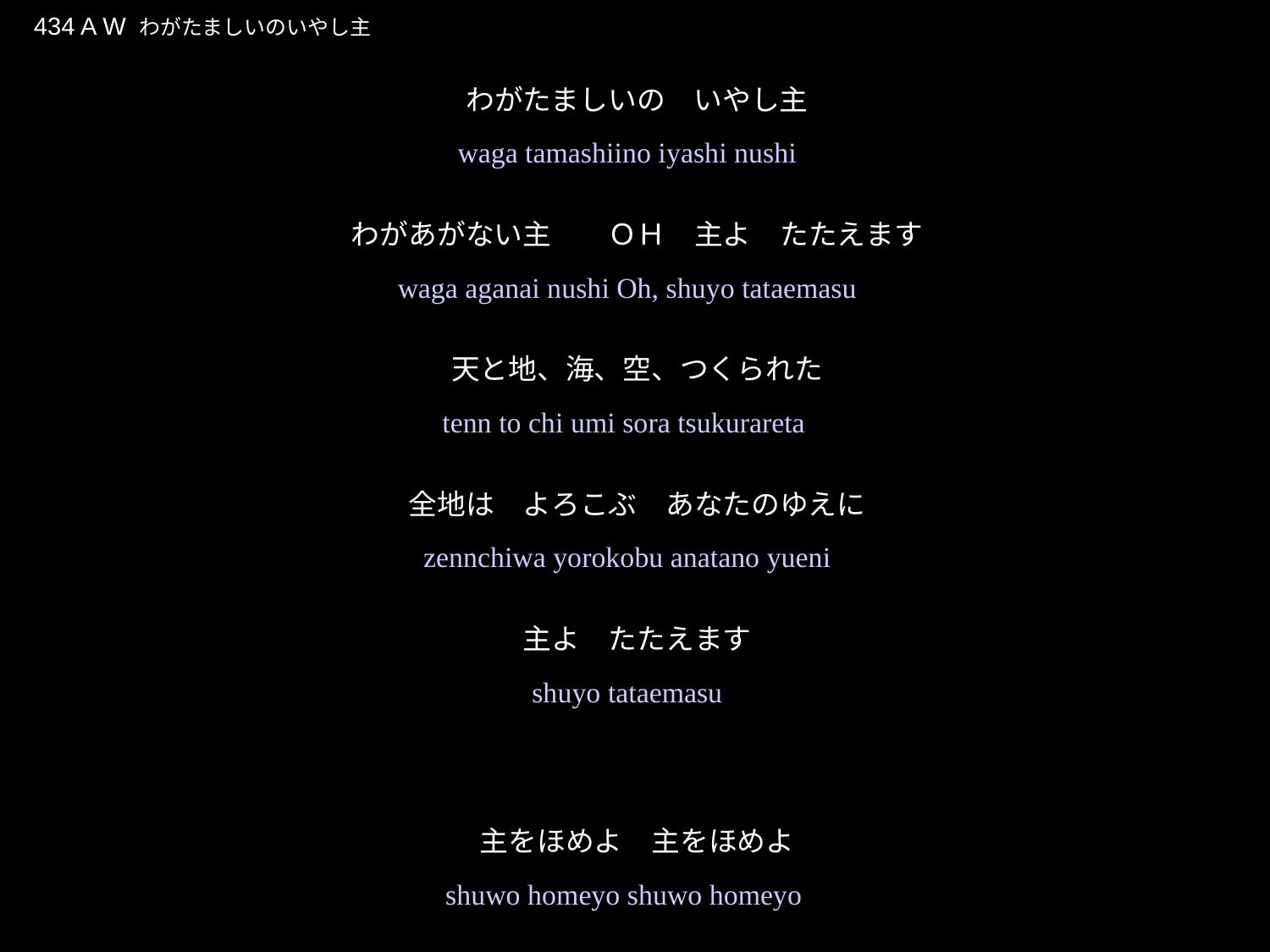

わがたましいのいやしぬし
★P
434 A W わがたましいのいやし主
わがたましいの　いやし主

わがあがない主　　ＯＨ　主よ　たたえます

天と地、海、空、つくられた

全地は　よろこぶ　あなたのゆえに

主よ　たたえます

主をほめよ　主をほめよ

とこしえに　とこしえに
★２
waga tamashiino iyashi nushi

waga aganai nushi Oh, shuyo tataemasu

tenn to chi umi sora tsukurareta

zennchiwa yorokobu anatano yueni

shuyo tataemasu

shuwo homeyo shuwo homeyo

tokoshieni tokoshieni